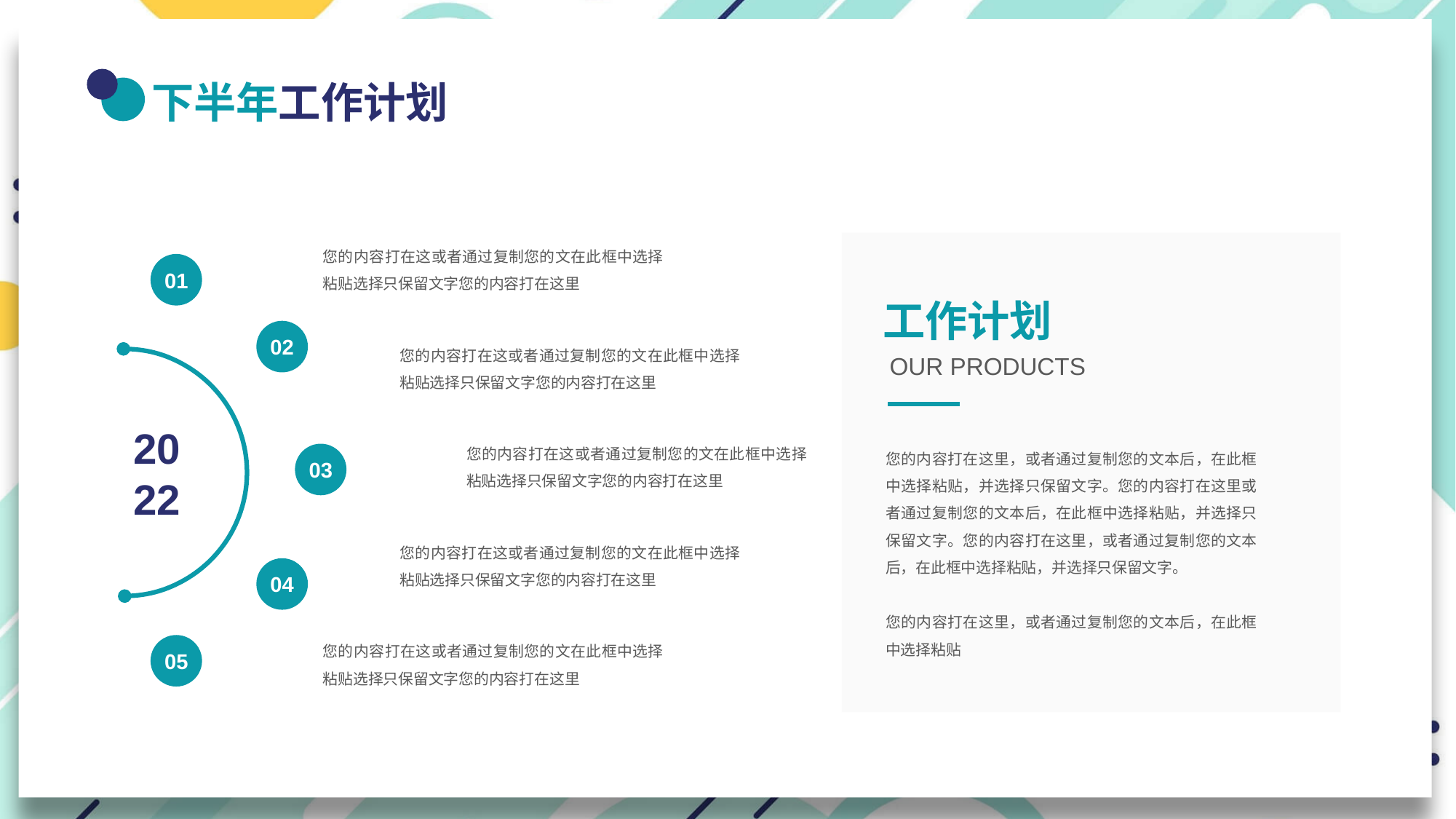

下半年工作计划

您的内容打在这或者通过复制您的文在此框中选择粘贴选择只保留文字您的内容打在这里

01
工作计划
OUR PRODUCTS
02
您的内容打在这或者通过复制您的文在此框中选择粘贴选择只保留文字您的内容打在这里

20
22
您的内容打在这或者通过复制您的文在此框中选择粘贴选择只保留文字您的内容打在这里
您的内容打在这里，或者通过复制您的文本后，在此框中选择粘贴，并选择只保留文字。您的内容打在这里或者通过复制您的文本后，在此框中选择粘贴，并选择只保留文字。您的内容打在这里，或者通过复制您的文本后，在此框中选择粘贴，并选择只保留文字。

您的内容打在这里，或者通过复制您的文本后，在此框中选择粘贴
03
您的内容打在这或者通过复制您的文在此框中选择粘贴选择只保留文字您的内容打在这里
04
您的内容打在这或者通过复制您的文在此框中选择粘贴选择只保留文字您的内容打在这里
05